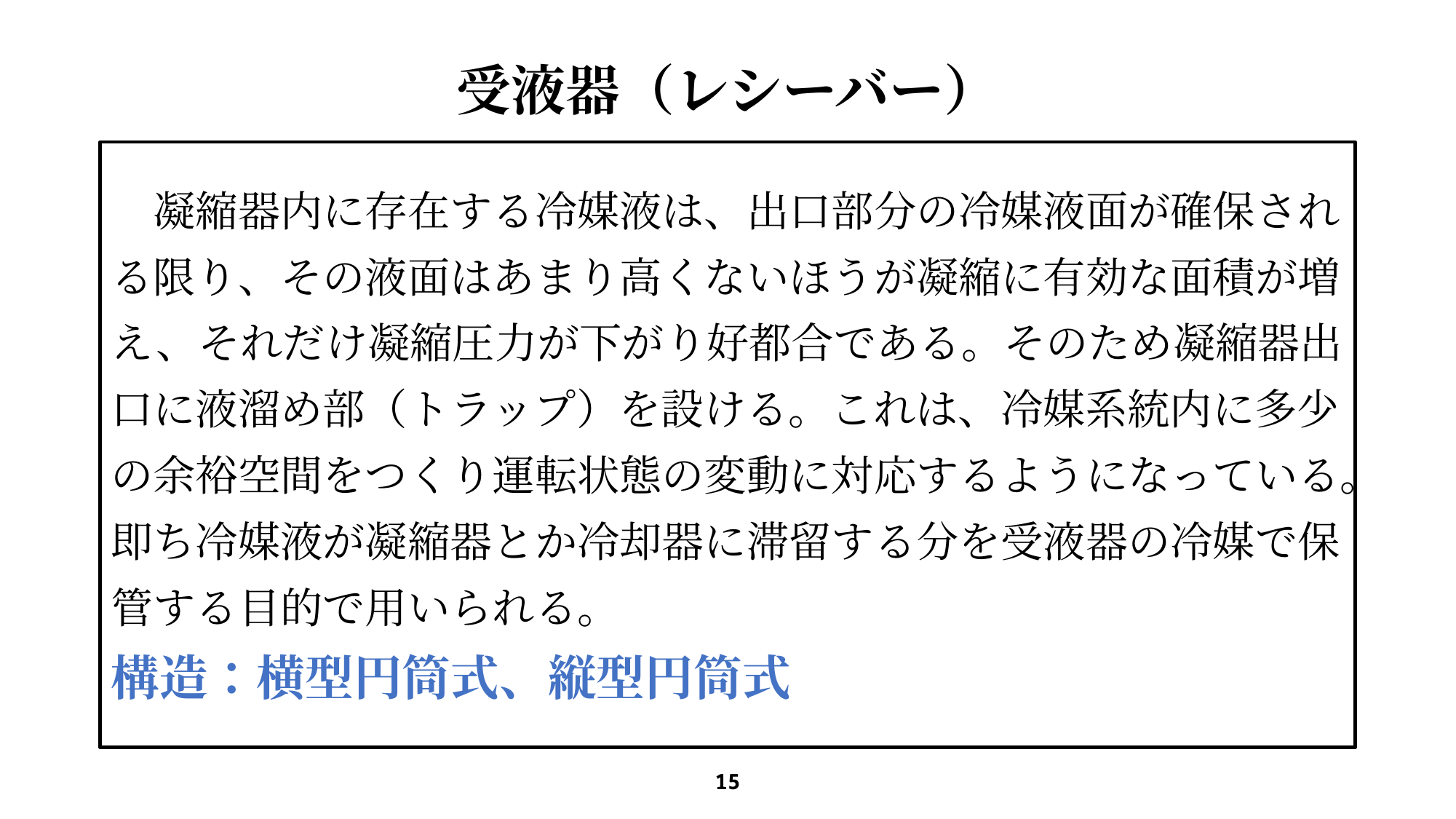

# 受液器（レシーバー）
　凝縮器内に存在する冷媒液は、出口部分の冷媒液面が確保され
る限り、その液面はあまり高くないほうが凝縮に有効な面積が増
え、それだけ凝縮圧力が下がり好都合である。そのため凝縮器出
口に液溜め部（トラップ）を設ける。これは、冷媒系統内に多少
の余裕空間をつくり運転状態の変動に対応するようになっている。
即ち冷媒液が凝縮器とか冷却器に滞留する分を受液器の冷媒で保
管する目的で用いられる。
構造：横型円筒式、縦型円筒式
15